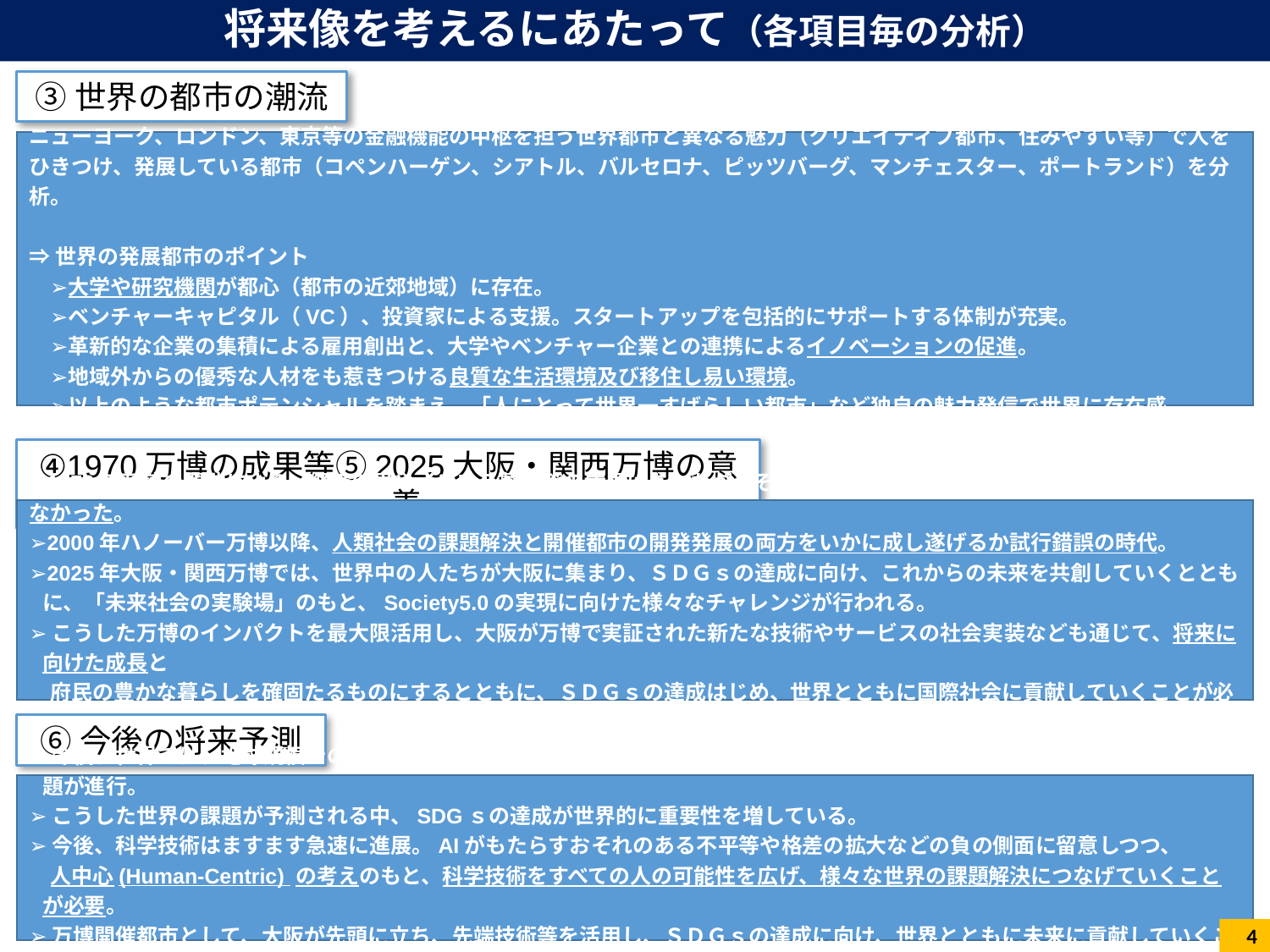

# 将来像を考えるにあたって（各項目毎の分析）
③世界の都市の潮流
ニューヨーク、ロンドン、東京等の金融機能の中枢を担う世界都市と異なる魅力（クリエイティブ都市、住みやすい等）で人をひきつけ、発展している都市（コペンハーゲン、シアトル、バルセロナ、ピッツバーグ、マンチェスター、ポートランド）を分析。

⇒世界の発展都市のポイント
　➢大学や研究機関が都心（都市の近郊地域）に存在。
　➢ベンチャーキャピタル（VC）、投資家による支援。スタートアップを包括的にサポートする体制が充実。
　➢革新的な企業の集積による雇用創出と、大学やベンチャー企業との連携によるイノベーションの促進。
　➢地域外からの優秀な人材をも惹きつける良質な生活環境及び移住し易い環境。
　➢以上のような都市ポテンシャルを踏まえ、「人にとって世界一すばらしい都市」など独自の魅力発信で世界に存在感。
④1970万博の成果等⑤2025大阪・関西万博の意義
➢1970年万博の開催により、経済効果やインフラ整備等の成果はあったが、その後の大阪の成長に十分に結びつけることができなかった。
➢2000年ハノーバー万博以降、人類社会の課題解決と開催都市の開発発展の両方をいかに成し遂げるか試行錯誤の時代。
➢2025年大阪・関西万博では、世界中の人たちが大阪に集まり、ＳＤＧｓの達成に向け、これからの未来を共創していくとともに、「未来社会の実験場」のもと、Society5.0の実現に向けた様々なチャレンジが行われる。
➢こうした万博のインパクトを最大限活用し、大阪が万博で実証された新たな技術やサービスの社会実装なども通じて、将来に向けた成長と
　府民の豊かな暮らしを確固たるものにするとともに、ＳＤＧｓの達成はじめ、世界とともに国際社会に貢献していくことが必要。
⑥今後の将来予測
➢今後、世界では、地球規模での環境問題のほか、途上国を中心とした貧困等の追加的課題、先進国等における高齢化に伴う課題が進行。
➢こうした世界の課題が予測される中、SDGｓの達成が世界的に重要性を増している。
➢今後、科学技術はますます急速に進展。AIがもたらすおそれのある不平等や格差の拡大などの負の側面に留意しつつ、
　人中心(Human-Centric) の考えのもと、科学技術をすべての人の可能性を広げ、様々な世界の課題解決につなげていくことが必要。
➢万博開催都市として、大阪が先頭に立ち、先端技術等を活用し、ＳＤＧｓの達成に向け、世界とともに未来に貢献していくことが必要。
4